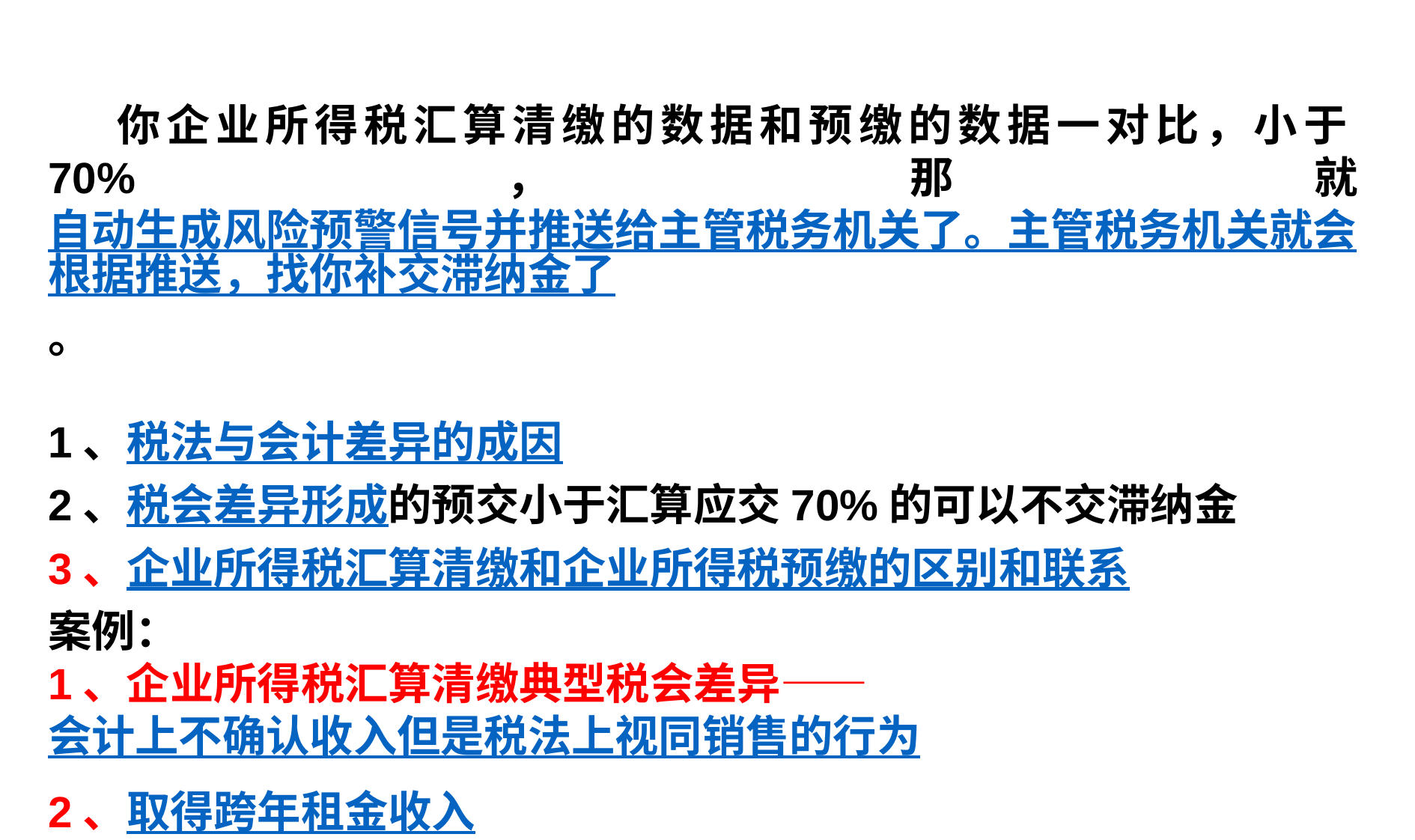

你企业所得税汇算清缴的数据和预缴的数据一对比，小于70%，那就自动生成风险预警信号并推送给主管税务机关了。主管税务机关就会根据推送，找你补交滞纳金了。

1、税法与会计差异的成因
2、税会差异形成的预交小于汇算应交70%的可以不交滞纳金
3、企业所得税汇算清缴和企业所得税预缴的区别和联系
案例：
1、企业所得税汇算清缴典型税会差异——会计上不确认收入但是税法上视同销售的行为
2、取得跨年租金收入
3、案例